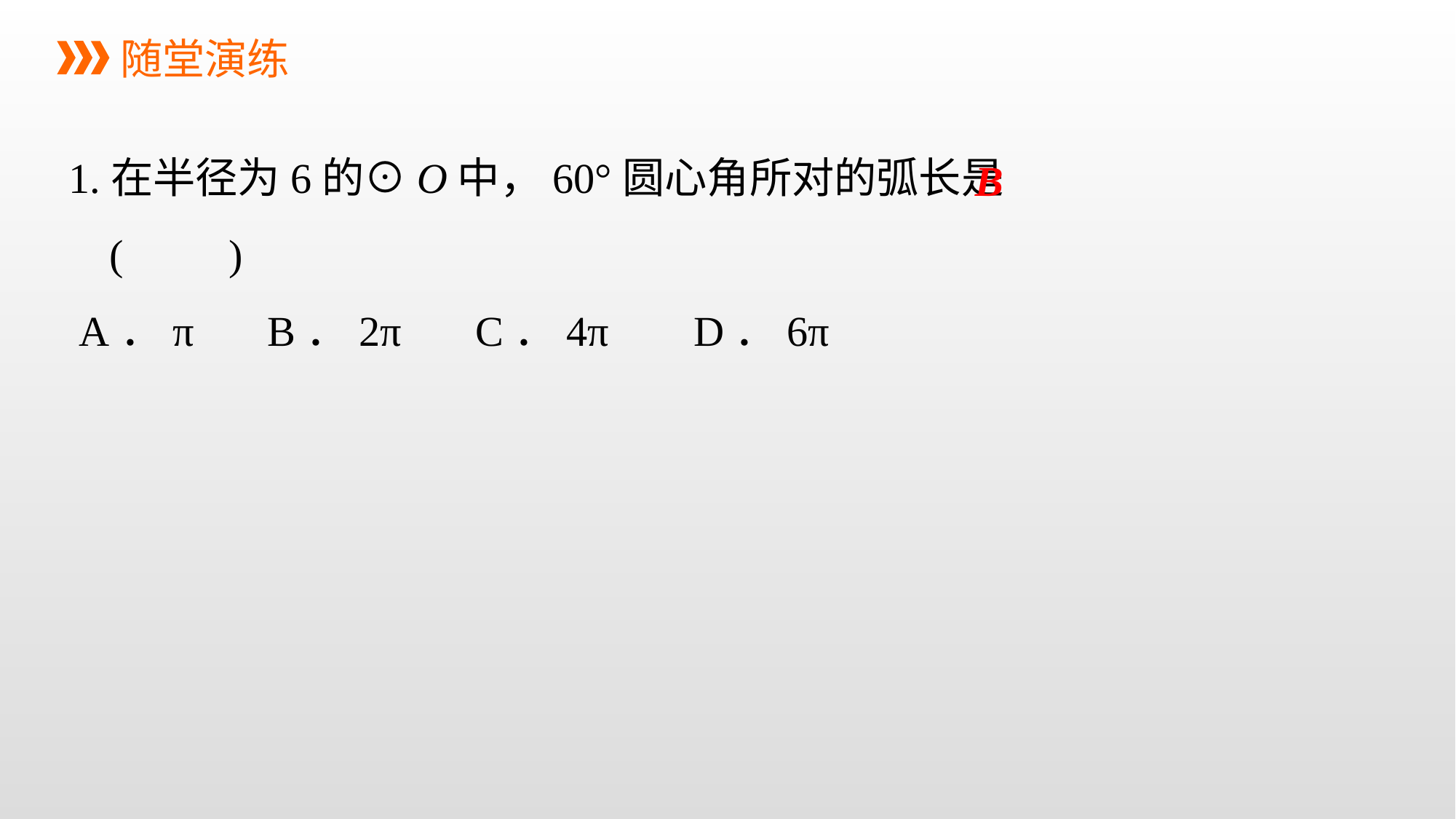

随堂演练

1.在半径为6的⊙O中，60°圆心角所对的弧长是(　　)
 A．π       B．2π       C．4π        D．6π
B